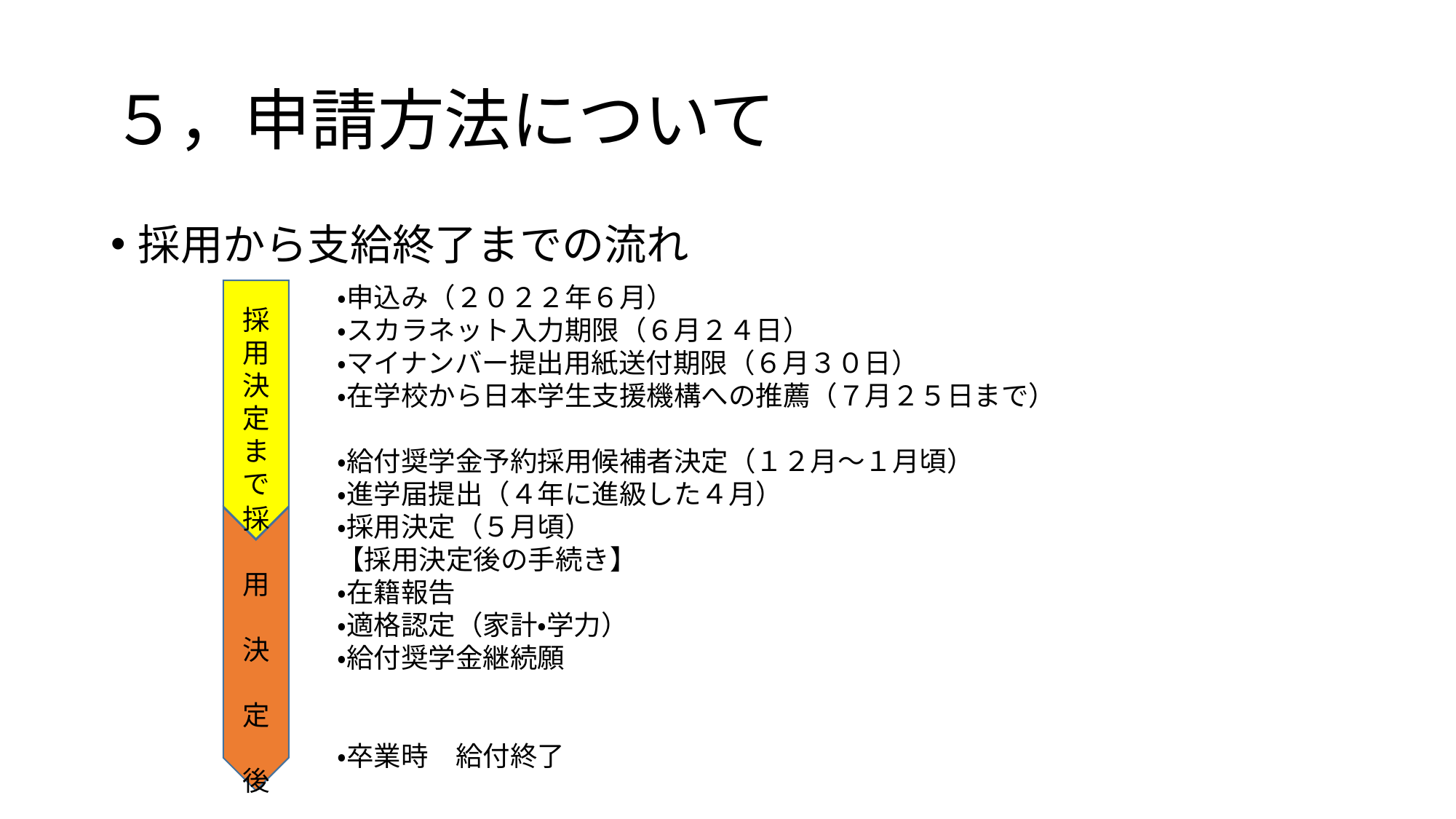

# ５，申請方法について
採用から支給終了までの流れ

・申込み（２０２２年６月）
・スカラネット入力期限（６月２４日）
・マイナンバー提出用紙送付期限（６月３０日）
・在学校から日本学生支援機構への推薦（７月２５日まで）

・給付奨学金予約採用候補者決定（１２月～１月頃）
・進学届提出（４年に進級した４月）
・採用決定（５月頃）
【採用決定後の手続き】
・在籍報告
・適格認定（家計・学力）
・給付奨学金継続願

・卒業時　給付終了
採
用
決
定
ま
で
採　用　決　定　後